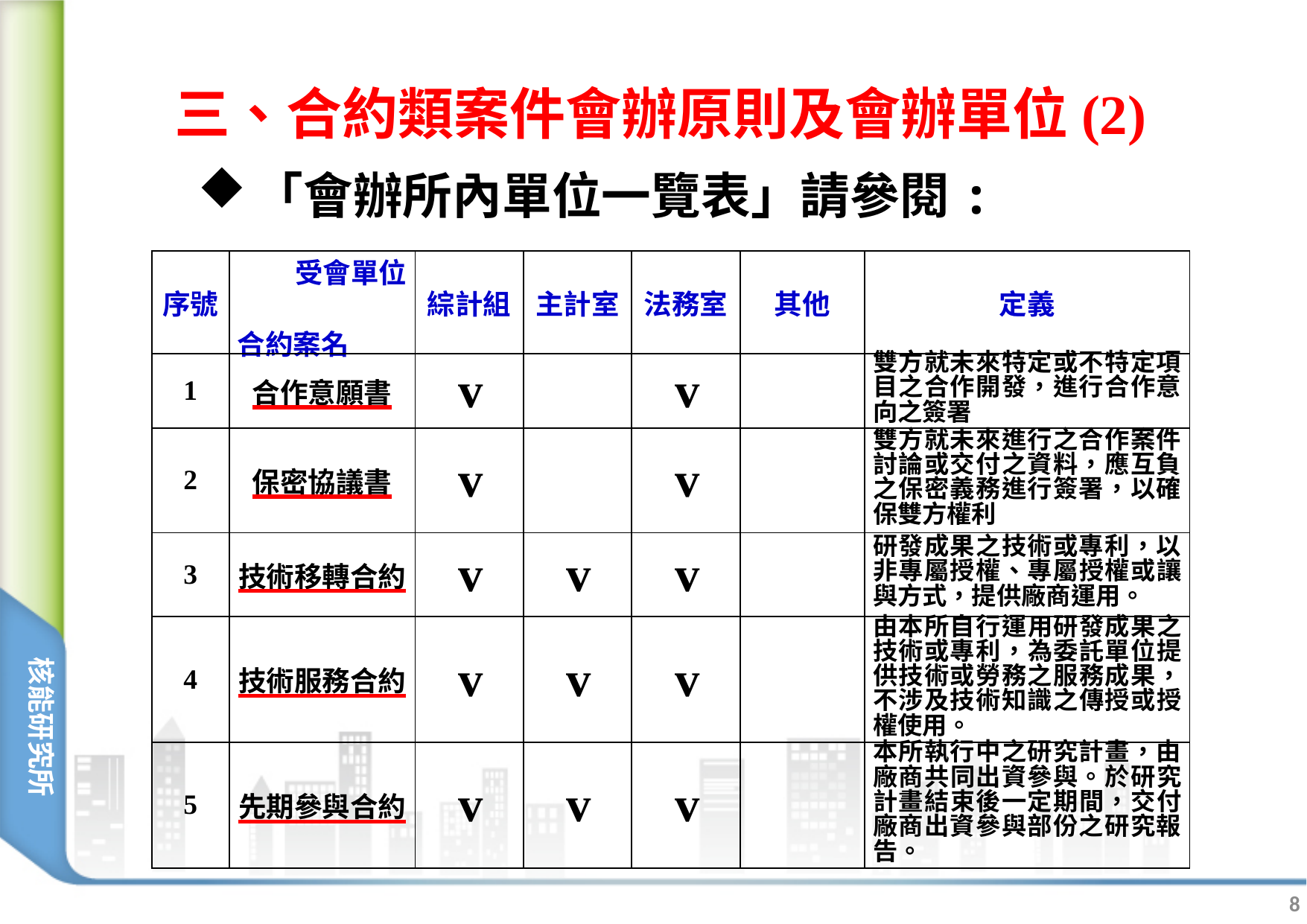

# 三、合約類案件會辦原則及會辦單位(2)
「會辦所內單位一覽表」請參閱:

| 序號 | 受會單位   合約案名 | 綜計組 | 主計室 | 法務室 | 其他 | 定義 |
| --- | --- | --- | --- | --- | --- | --- |
| 1 | 合作意願書 | v |  | v |  | 雙方就未來特定或不特定項目之合作開發，進行合作意向之簽署 |
| 2 | 保密協議書 | v |  | v |  | 雙方就未來進行之合作案件討論或交付之資料，應互負之保密義務進行簽署，以確保雙方權利 |
| 3 | 技術移轉合約 | v | v | v |  | 研發成果之技術或專利，以非專屬授權、專屬授權或讓與方式，提供廠商運用。 |
| 4 | 技術服務合約 | v | v | v |  | 由本所自行運用研發成果之技術或專利，為委託單位提供技術或勞務之服務成果，不涉及技術知識之傳授或授權使用。 |
| 5 | 先期參與合約 | v | v | v |  | 本所執行中之研究計畫，由廠商共同出資參與。於研究計畫結束後一定期間，交付廠商出資參與部份之研究報告。 |
8